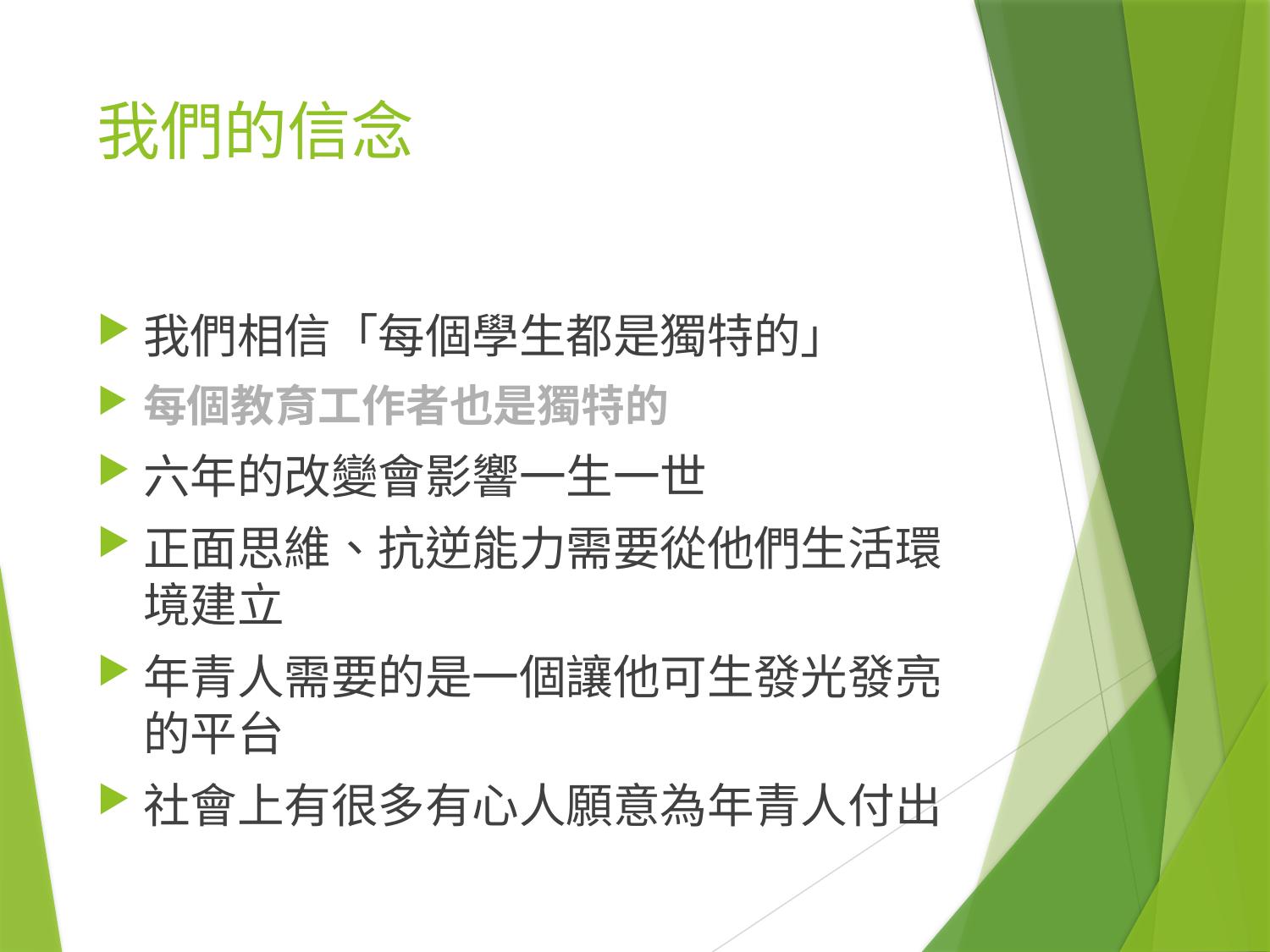

# 我們的信念
我們相信「每個學生都是獨特的」
每個教育工作者也是獨特的
六年的改變會影響一生一世
正面思維、抗逆能力需要從他們生活環境建立
年青人需要的是一個讓他可生發光發亮的平台
社會上有很多有心人願意為年青人付出